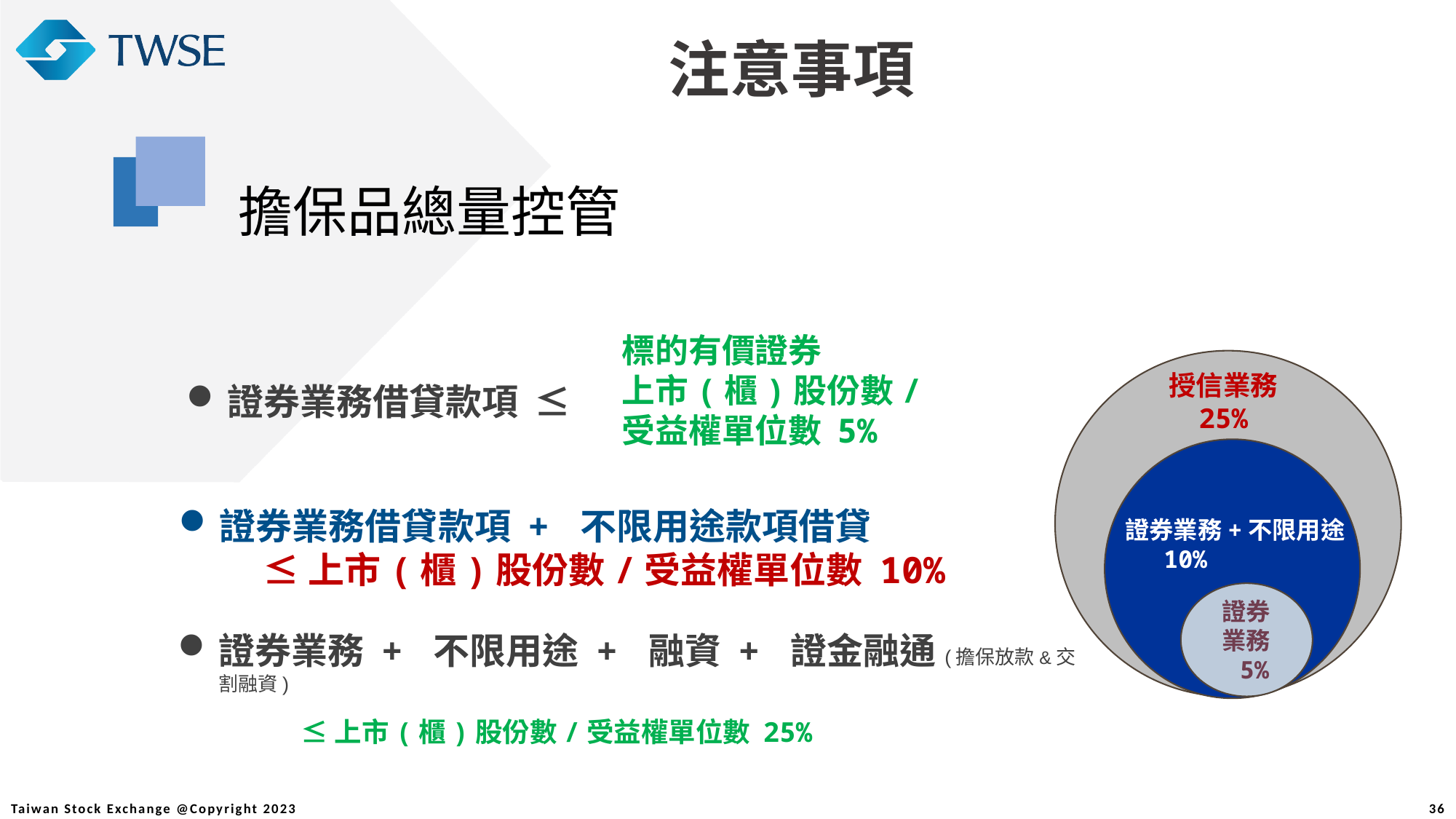

注意事項

擔保品總量控管

標的有價證券
上市(櫃)股份數/
受益權單位數 5%

證券業務借貸款項  ≤
證券業務+不限用途
10%
授信業務
25%

證券業務借貸款項 + 不限用途款項借貸
                 ≤上市(櫃)股份數/受益權單位數 10%
證券業務+不限用途
      10%

 證券
 業務
  5%
證券業務 + 不限用途 + 融資 + 證金融通(擔保放款&交割融資)
         ≤上市(櫃)股份數/受益權單位數 25%
36